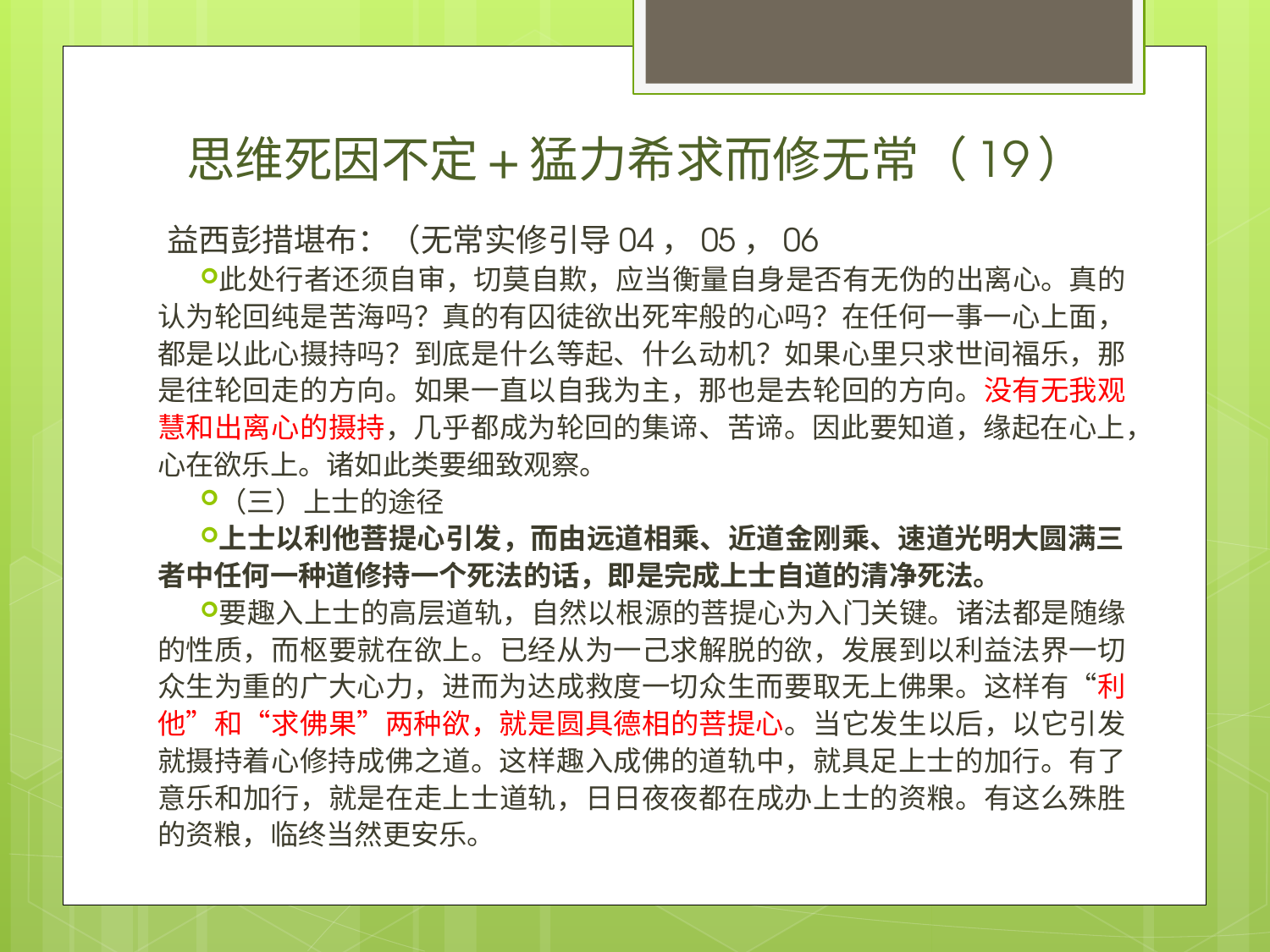

# 思维死因不定+猛力希求而修无常（19）
益西彭措堪布：（无常实修引导04，05，06
此处行者还须自审，切莫自欺，应当衡量自身是否有无伪的出离心。真的认为轮回纯是苦海吗？真的有囚徒欲出死牢般的心吗？在任何一事一心上面，都是以此心摄持吗？到底是什么等起、什么动机？如果心里只求世间福乐，那是往轮回走的方向。如果一直以自我为主，那也是去轮回的方向。没有无我观慧和出离心的摄持，几乎都成为轮回的集谛、苦谛。因此要知道，缘起在心上，心在欲乐上。诸如此类要细致观察。
（三）上士的途径
上士以利他菩提心引发，而由远道相乘、近道金刚乘、速道光明大圆满三者中任何一种道修持一个死法的话，即是完成上士自道的清净死法。
要趣入上士的高层道轨，自然以根源的菩提心为入门关键。诸法都是随缘的性质，而枢要就在欲上。已经从为一己求解脱的欲，发展到以利益法界一切众生为重的广大心力，进而为达成救度一切众生而要取无上佛果。这样有“利他”和“求佛果”两种欲，就是圆具德相的菩提心。当它发生以后，以它引发就摄持着心修持成佛之道。这样趣入成佛的道轨中，就具足上士的加行。有了意乐和加行，就是在走上士道轨，日日夜夜都在成办上士的资粮。有这么殊胜的资粮，临终当然更安乐。